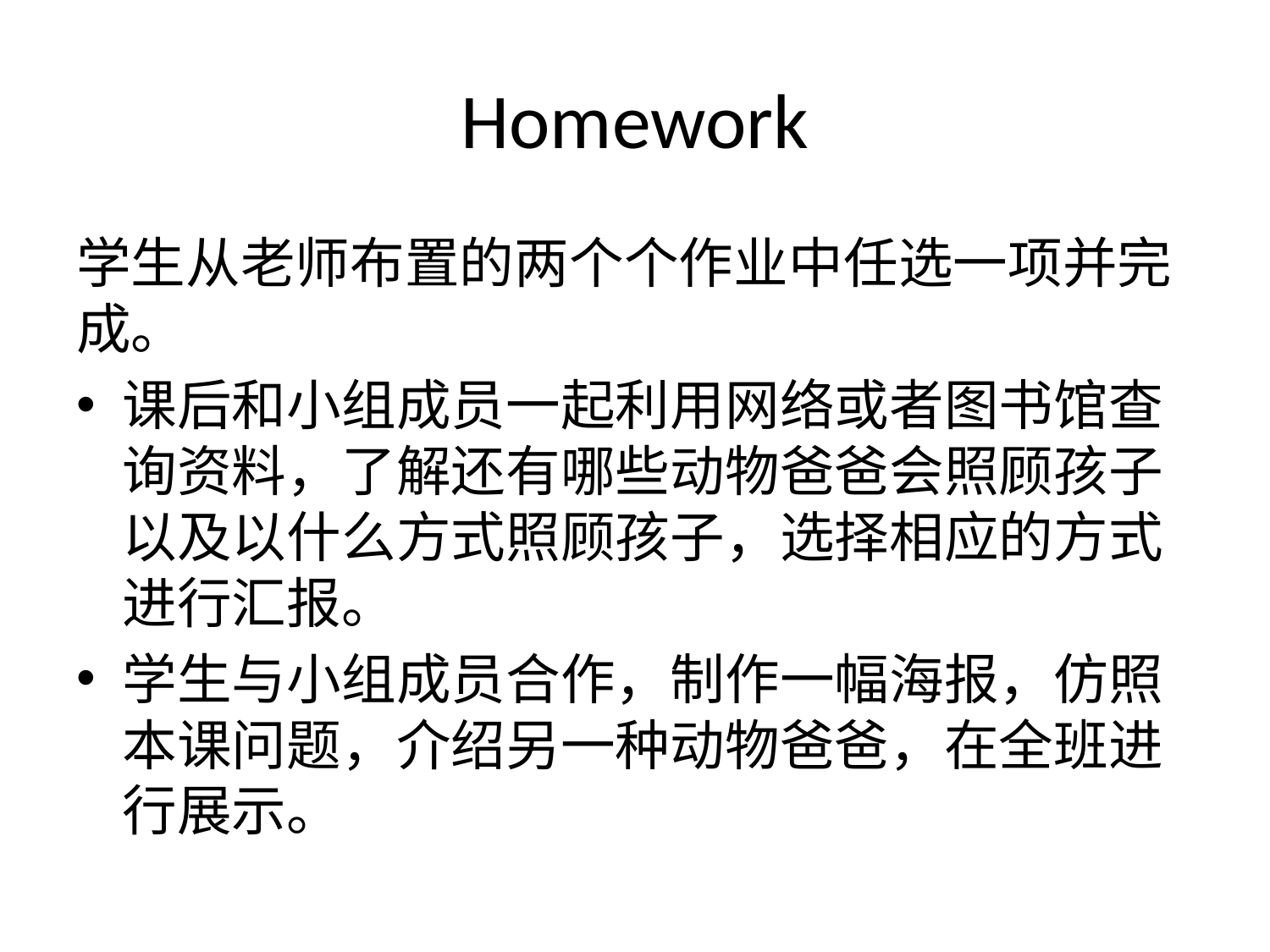

# Homework
学生从老师布置的两个个作业中任选一项并完成。
课后和小组成员一起利用网络或者图书馆查询资料，了解还有哪些动物爸爸会照顾孩子以及以什么方式照顾孩子，选择相应的方式进行汇报。
学生与小组成员合作，制作一幅海报，仿照本课问题，介绍另一种动物爸爸，在全班进行展示。